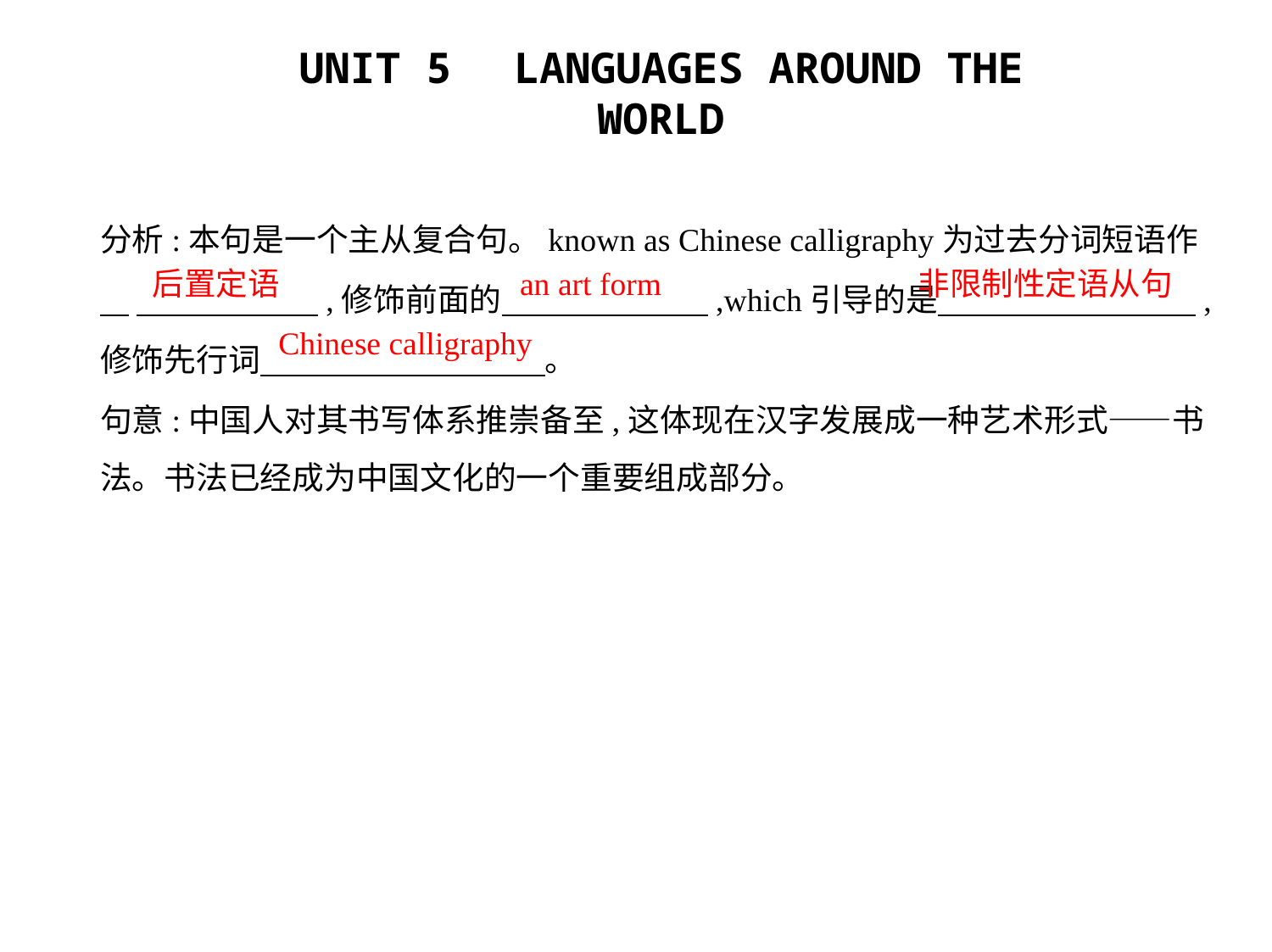

分析:本句是一个主从复合句。known as Chinese calligraphy为过去分词短语作
    　　　　　   ,修饰前面的　　　　　　  ,which引导的是　　　              　    ,
修饰先行词　　　　　　　　    。
句意:中国人对其书写体系推崇备至,这体现在汉字发展成一种艺术形式——书
法。书法已经成为中国文化的一个重要组成部分。
后置定语
an art form
非限制性定语从句
Chinese calligraphy